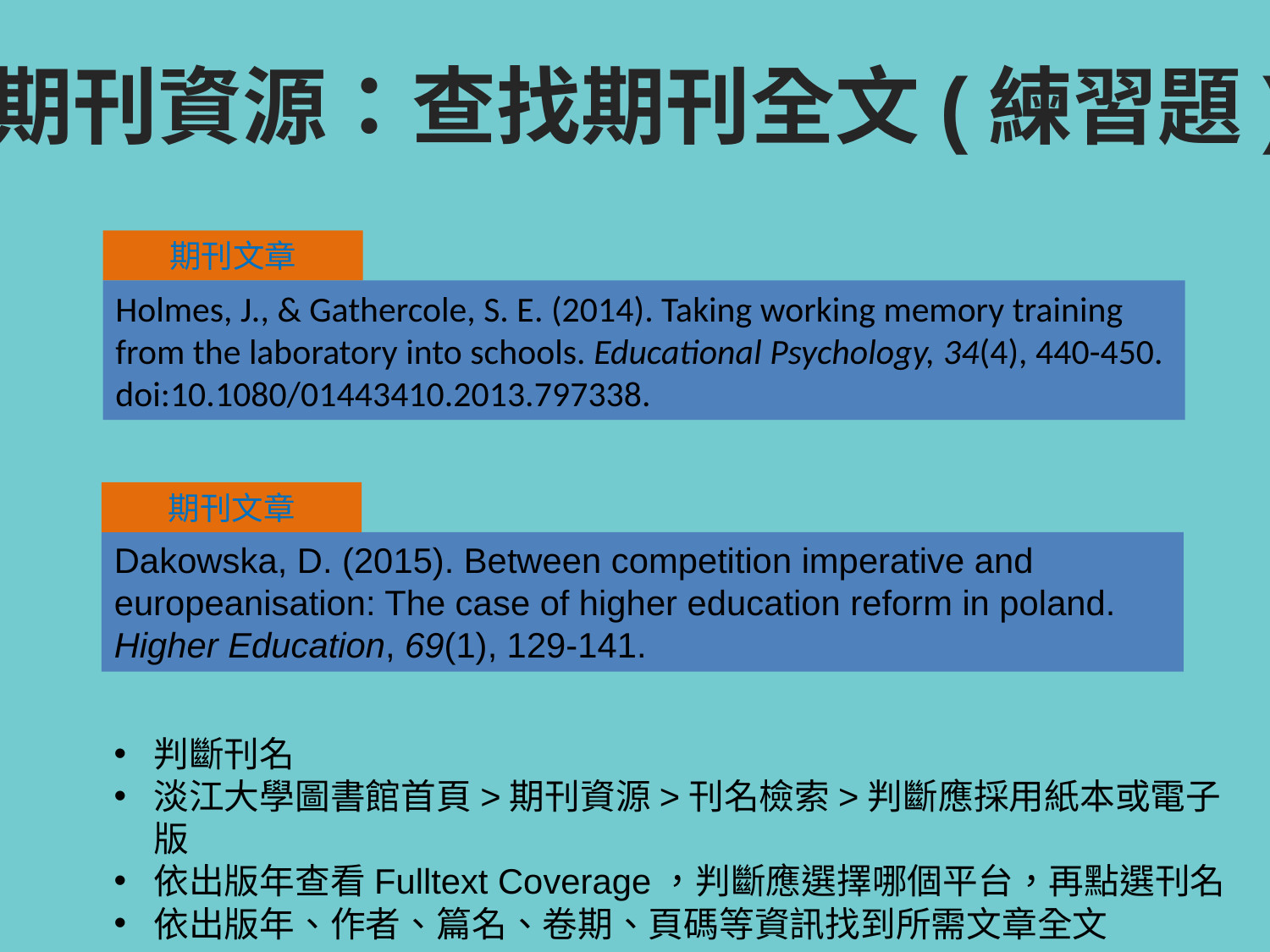

期刊資源：查找期刊全文(練習題)
期刊文章
Holmes, J., & Gathercole, S. E. (2014). Taking working memory training from the laboratory into schools. Educational Psychology, 34(4), 440-450. doi:10.1080/01443410.2013.797338.
期刊文章
Dakowska, D. (2015). Between competition imperative and europeanisation: The case of higher education reform in poland. Higher Education, 69(1), 129-141.
判斷刊名
淡江大學圖書館首頁>期刊資源>刊名檢索>判斷應採用紙本或電子版
依出版年查看Fulltext Coverage，判斷應選擇哪個平台，再點選刊名
依出版年、作者、篇名、卷期、頁碼等資訊找到所需文章全文